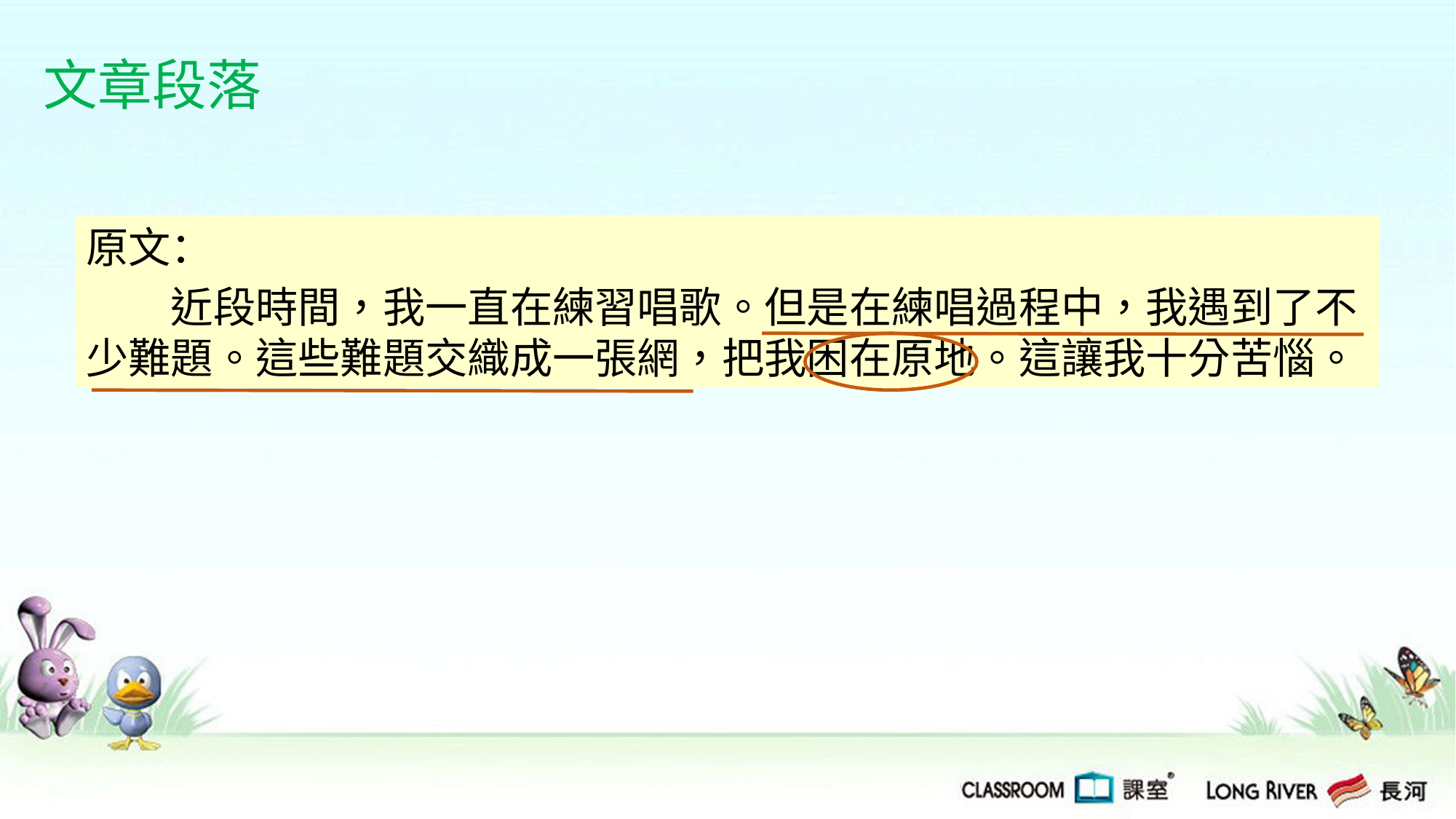

文章段落
原文：
　　近段時間，我一直在練習唱歌。但是在練唱過程中，我遇到了不少難題。這些難題交織成一張網，把我困在原地。這讓我十分苦惱。